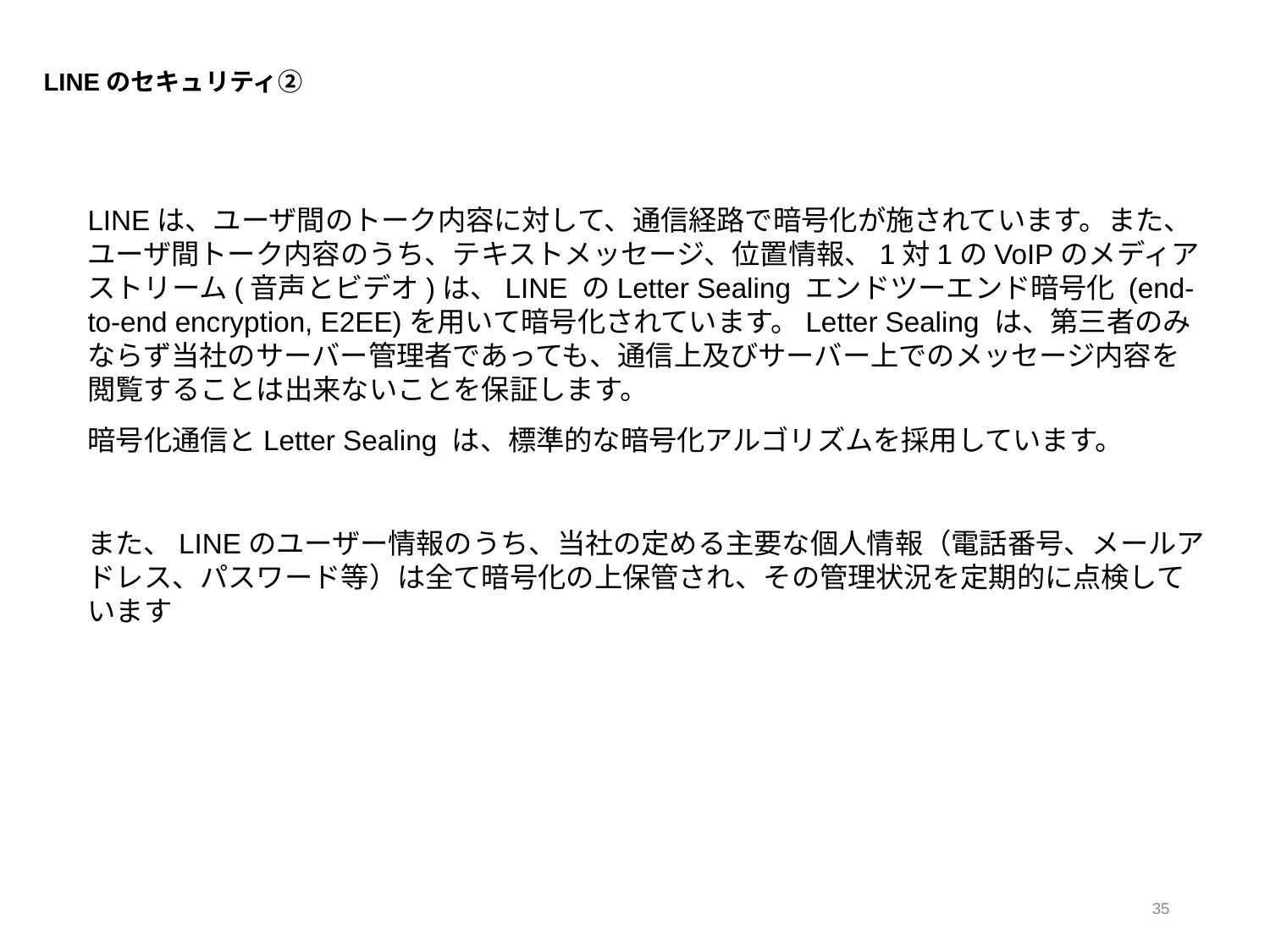

LINEのセキュリティ②
LINEは、ユーザ間のトーク内容に対して、通信経路で暗号化が施されています。また、ユーザ間トーク内容のうち、テキストメッセージ、位置情報、1対1のVoIPのメディアストリーム(音声とビデオ)は、LINE のLetter Sealing エンドツーエンド暗号化 (end-to-end encryption, E2EE)を用いて暗号化されています。Letter Sealing は、第三者のみならず当社のサーバー管理者であっても、通信上及びサーバー上でのメッセージ内容を閲覧することは出来ないことを保証します。
暗号化通信とLetter Sealing は、標準的な暗号化アルゴリズムを採用しています。

また、LINEのユーザー情報のうち、当社の定める主要な個人情報（電話番号、メールアドレス、パスワード等）は全て暗号化の上保管され、その管理状況を定期的に点検しています
35